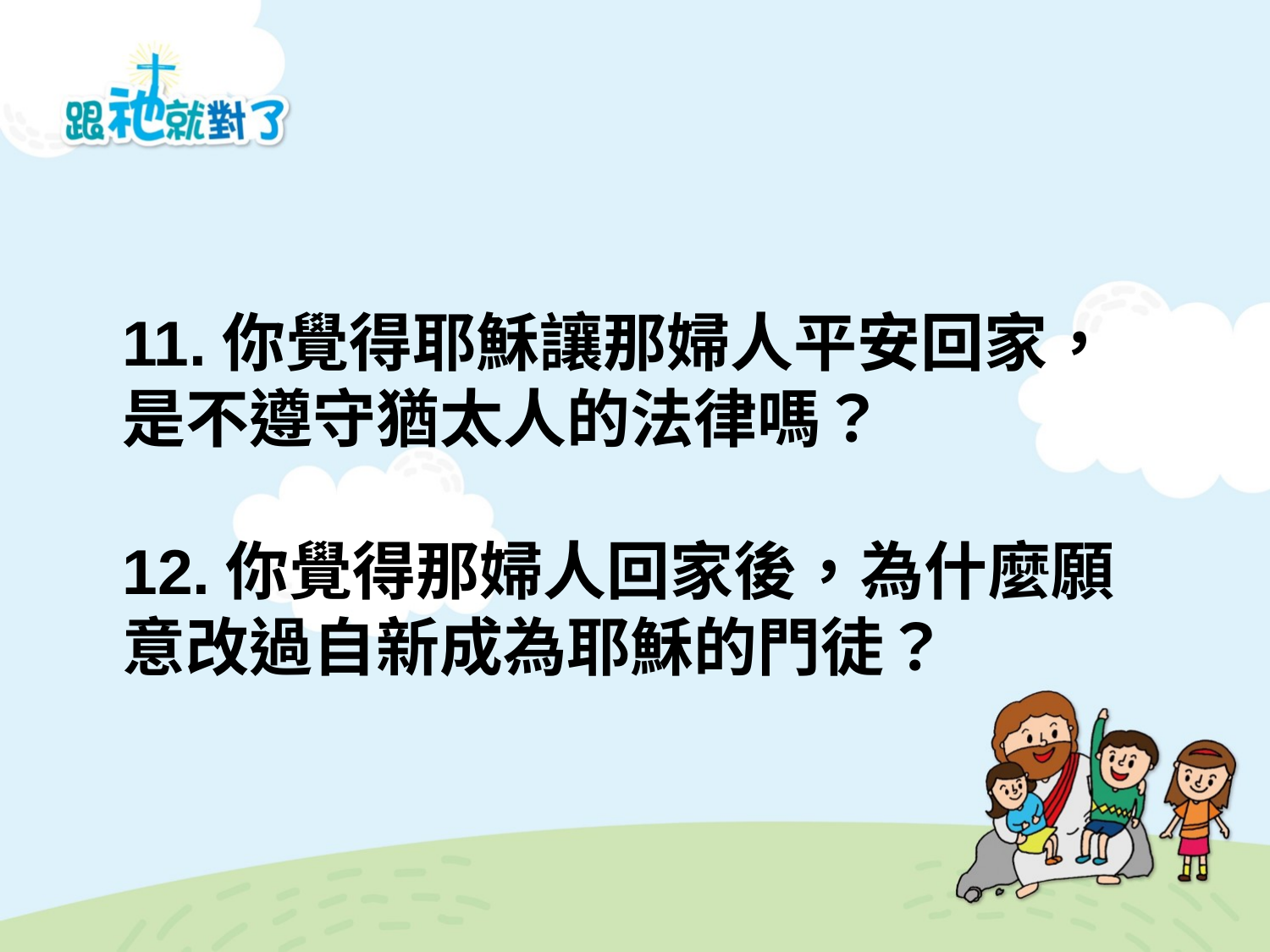

11.你覺得耶穌讓那婦人平安回家，是不遵守猶太人的法律嗎？

12.你覺得那婦人回家後，為什麼願意改過自新成為耶穌的門徒？